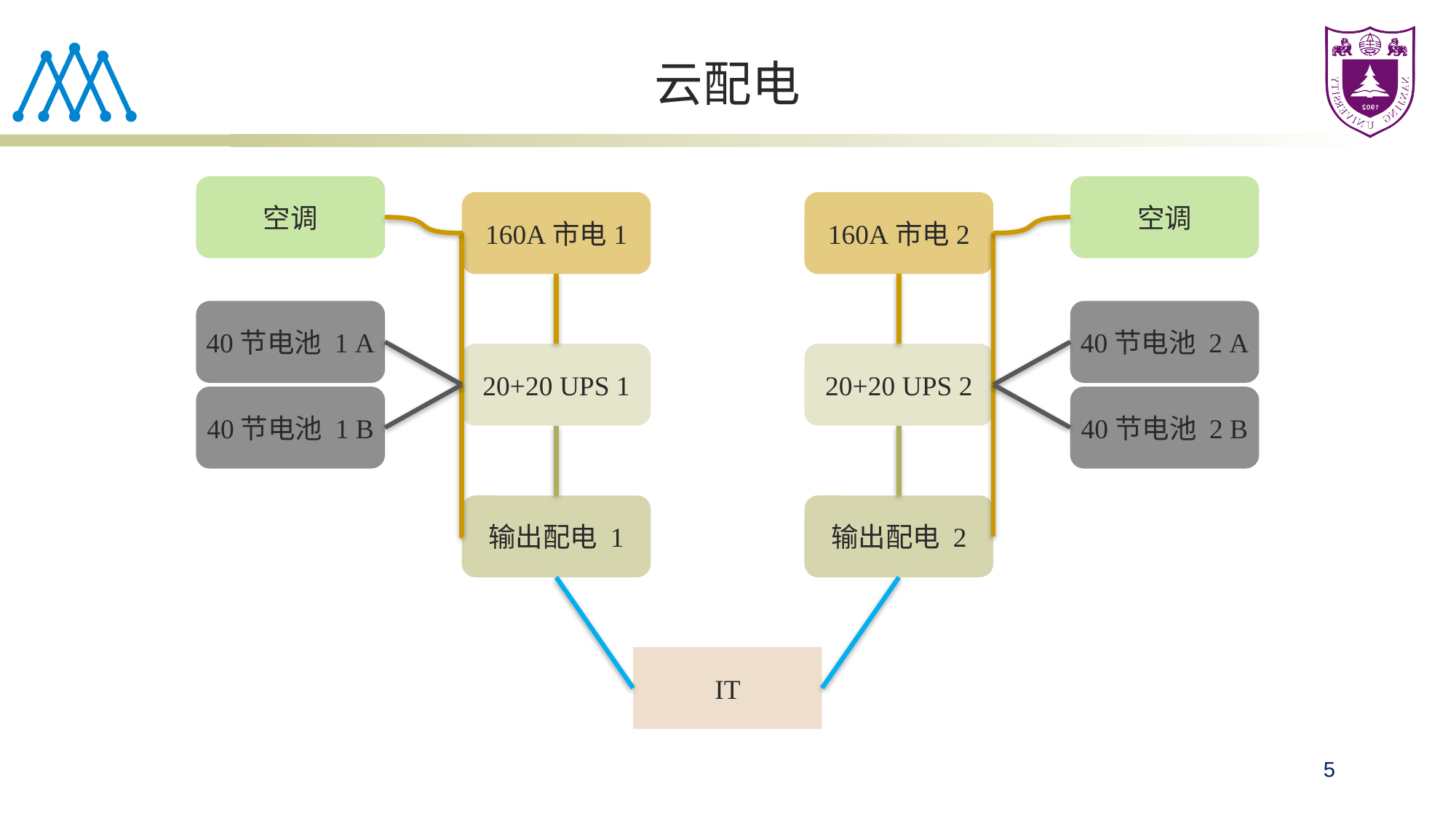

# 云配电
空调
空调
160A市电1
160A市电2
40节电池 1 A
40节电池 1 B
40节电池 2 A
40节电池 2 B
20+20 UPS 1
20+20 UPS 2
输出配电 1
输出配电 2
IT
5